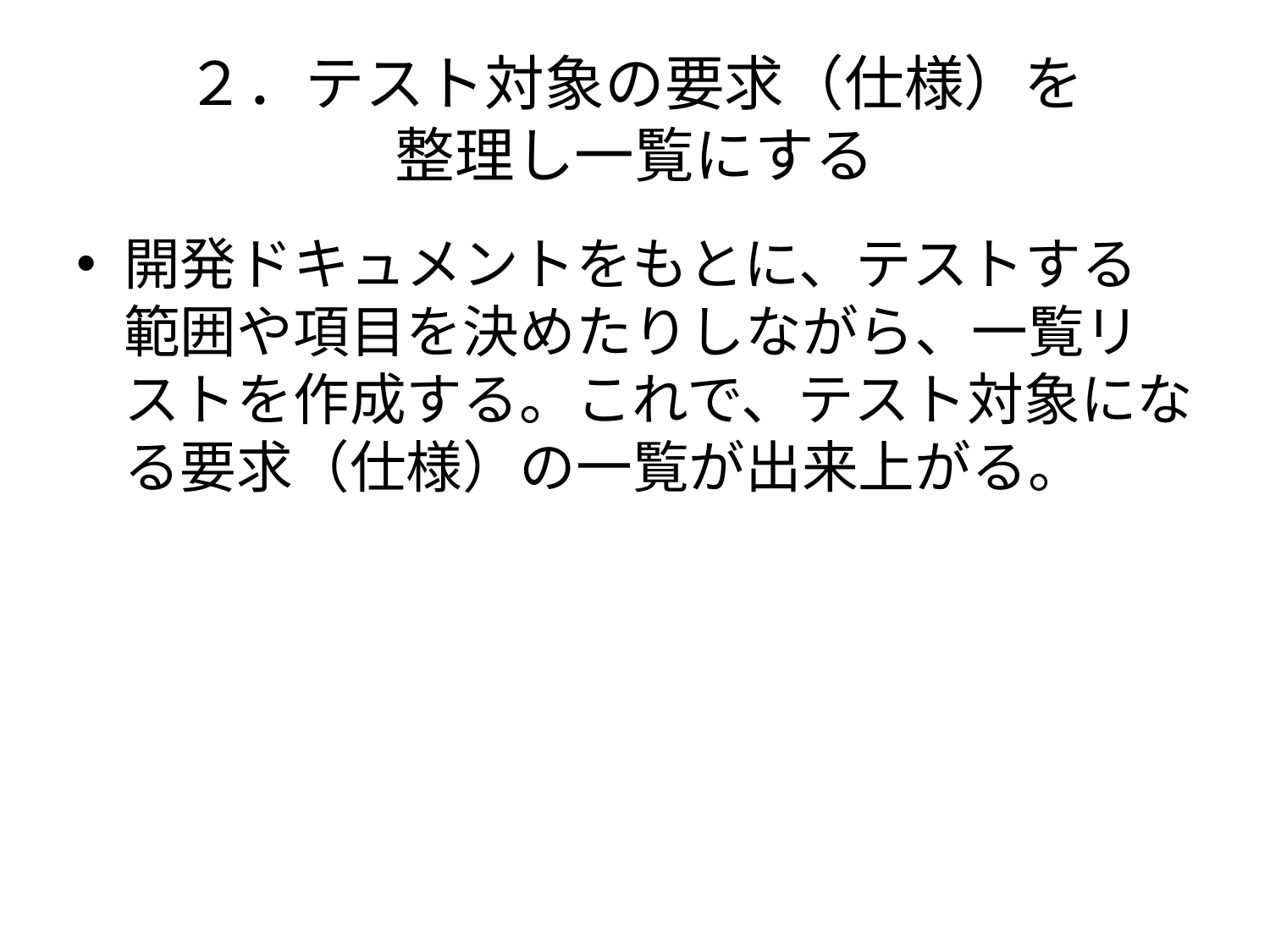

# ２．テスト対象の要求（仕様）を 整理し一覧にする
開発ドキュメントをもとに、テストする範囲や項目を決めたりしながら、一覧リストを作成する。これで、テスト対象になる要求（仕様）の一覧が出来上がる。